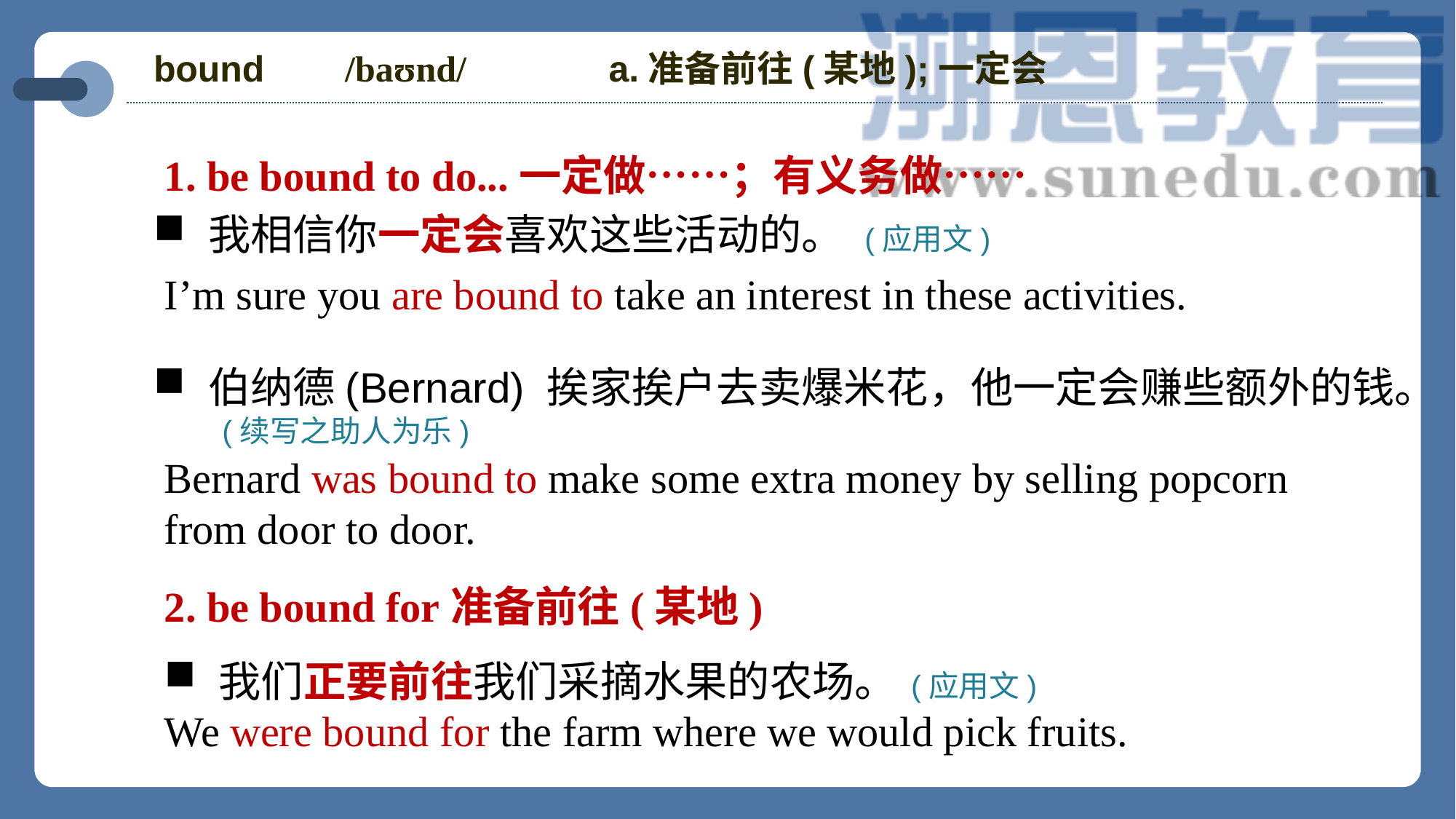

bound        /baʊnd/              a.准备前往(某地);一定会
1. be bound to do...一定做……；有义务做……
我相信你一定会喜欢这些活动的。  (应用文)

伯纳德(Bernard) 挨家挨户去卖爆米花，他一定会赚些额外的钱。 (续写之助人为乐)

I’m sure you are bound to take an interest in these activities.
Bernard was bound to make some extra money by selling popcorn from door to door.
2. be bound for准备前往(某地)
我们正要前往我们采摘水果的农场。 (应用文)

We were bound for the farm where we would pick fruits.